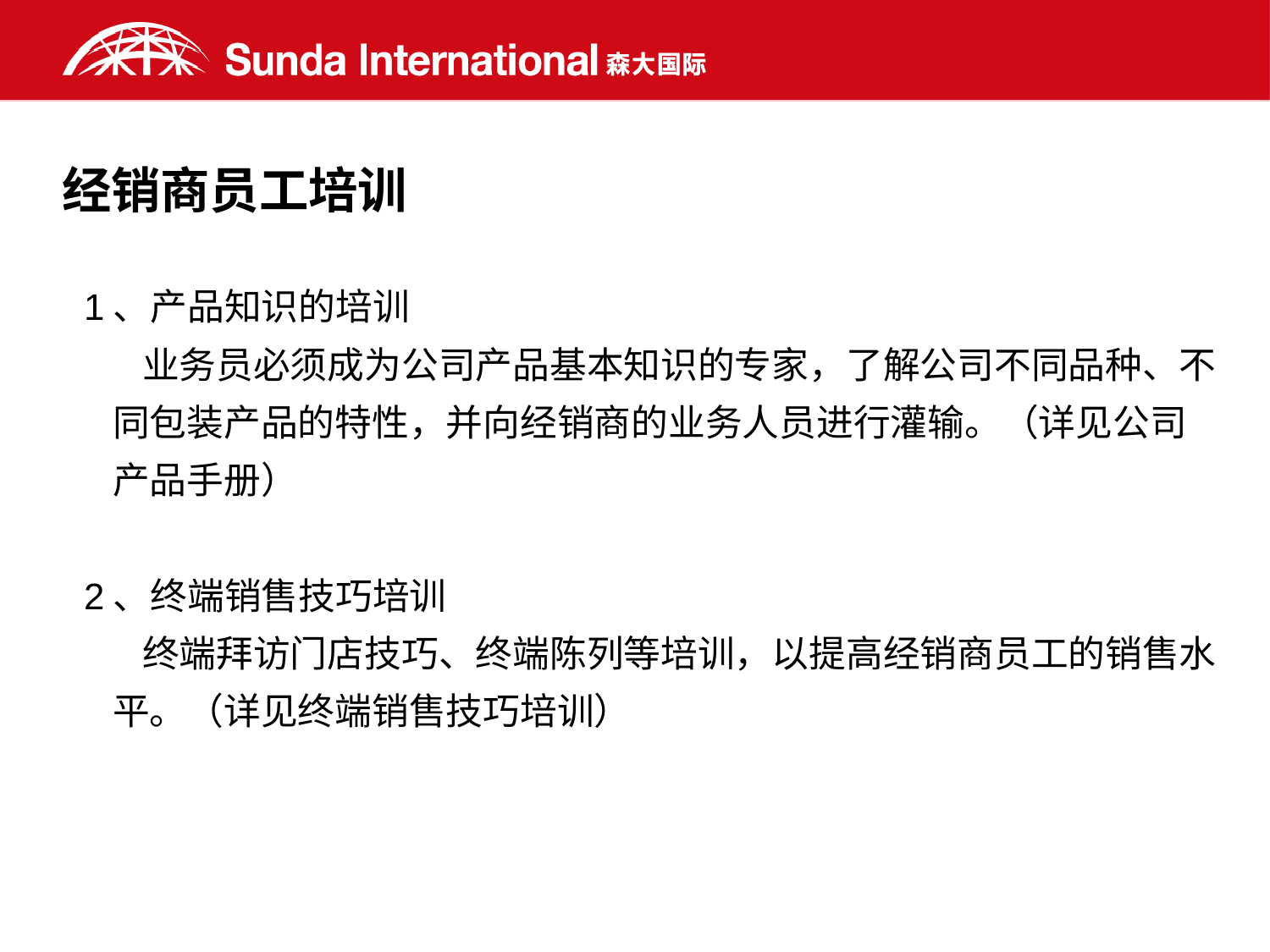

# 经销商员工培训
1、产品知识的培训
      业务员必须成为公司产品基本知识的专家，了解公司不同品种、不同包装产品的特性，并向经销商的业务人员进行灌输。（详见公司产品手册）

2、终端销售技巧培训
      终端拜访门店技巧、终端陈列等培训，以提高经销商员工的销售水平。（详见终端销售技巧培训）